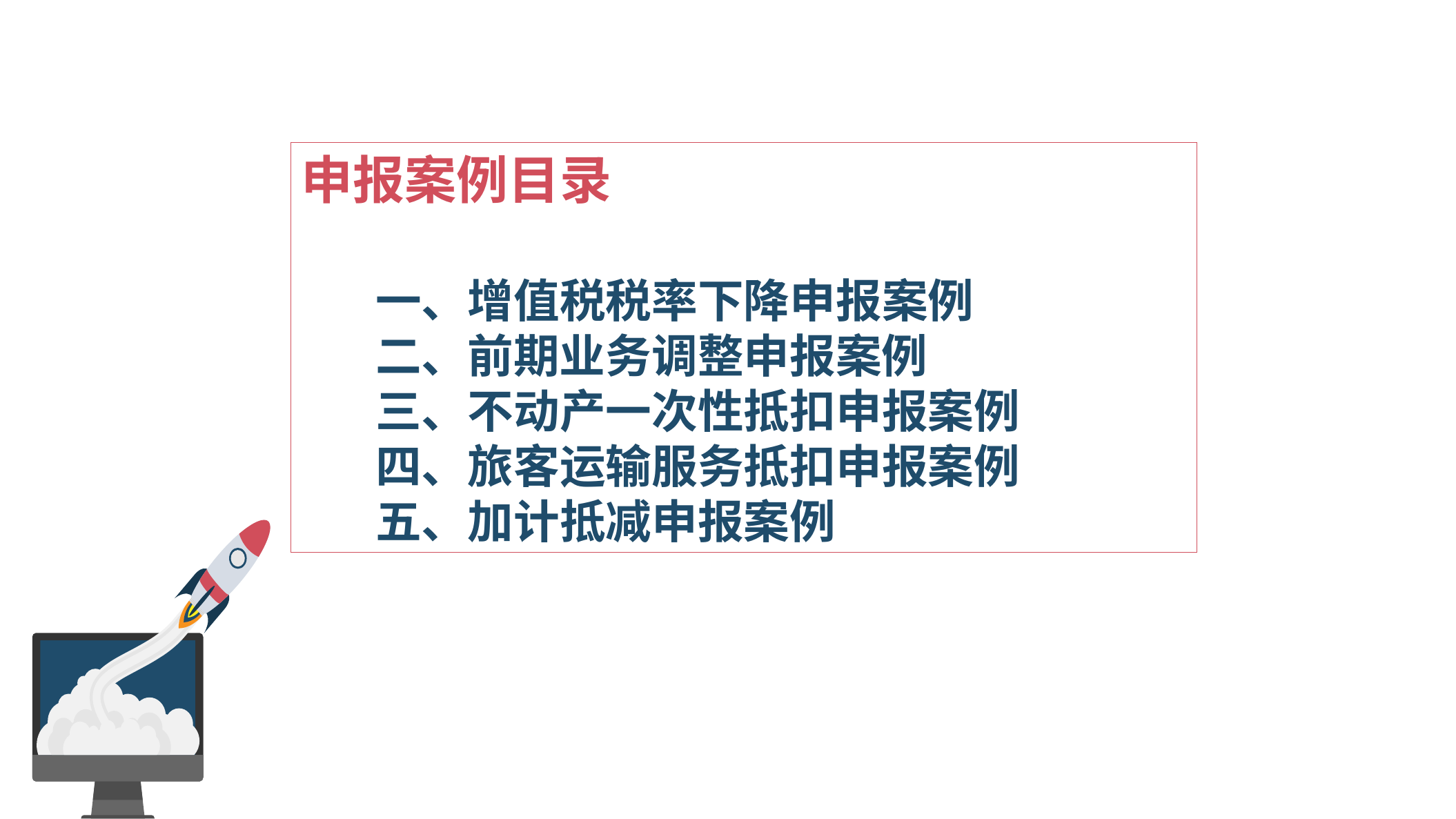

申报案例目录

      一、增值税税率下降申报案例
      二、前期业务调整申报案例
      三、不动产一次性抵扣申报案例
      四、旅客运输服务抵扣申报案例
      五、加计抵减申报案例